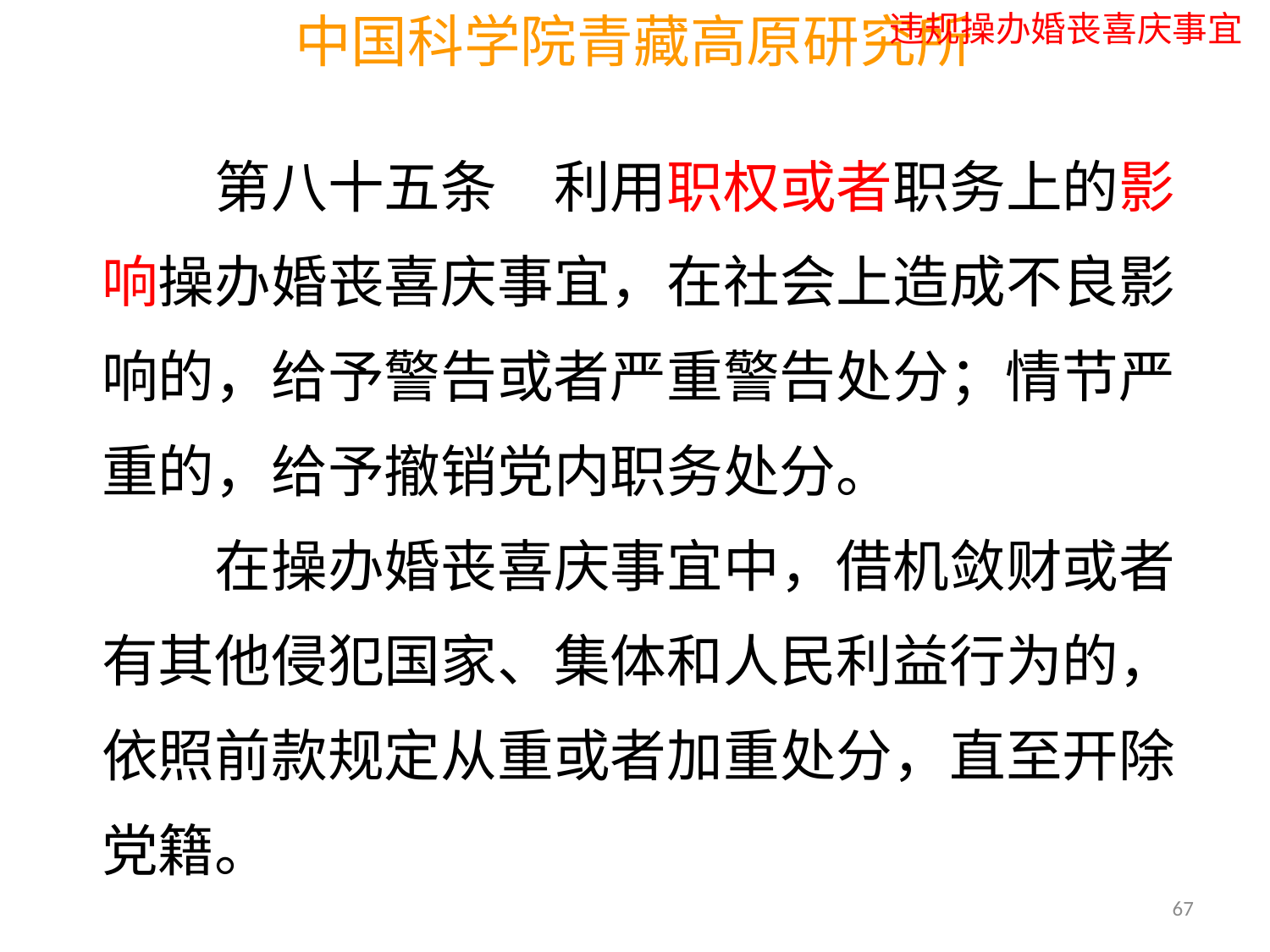

违规操办婚丧喜庆事宜
　　第八十五条　利用职权或者职务上的影响操办婚丧喜庆事宜，在社会上造成不良影响的，给予警告或者严重警告处分；情节严重的，给予撤销党内职务处分。
　　在操办婚丧喜庆事宜中，借机敛财或者有其他侵犯国家、集体和人民利益行为的，依照前款规定从重或者加重处分，直至开除党籍。
67